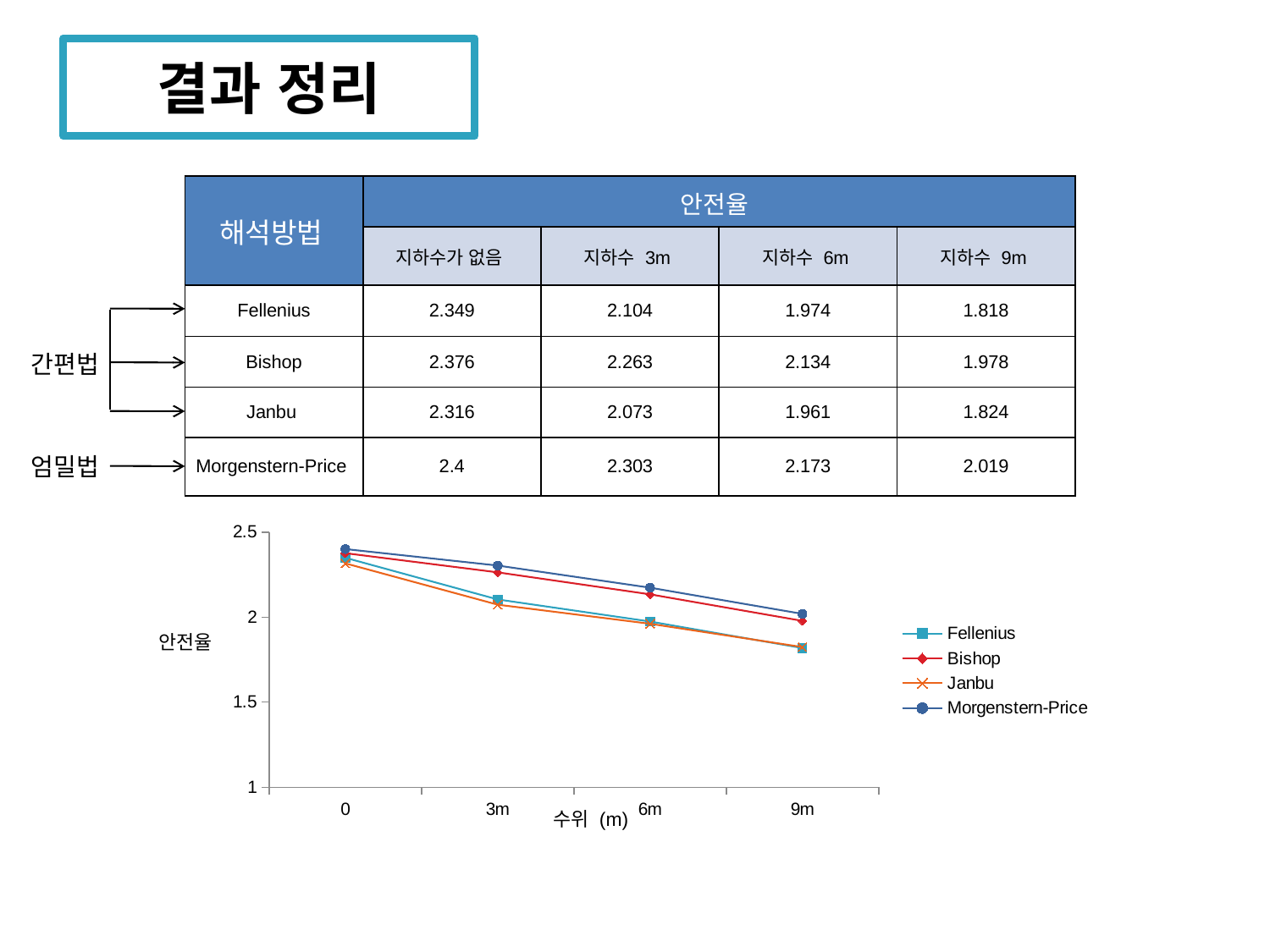

결과 정리
| 해석방법 | 안전율 |  |  |  |
| --- | --- | --- | --- | --- |
|  | 지하수가 없음 | 지하수 3m | 지하수 6m | 지하수 9m |
| Fellenius | 2.349 | 2.104 | 1.974 | 1.818 |
| Bishop | 2.376 | 2.263 | 2.134 | 1.978 |
| Janbu | 2.316 | 2.073 | 1.961 | 1.824 |
| Morgenstern-Price | 2.4 | 2.303 | 2.173 | 2.019 |
간편법
엄밀법

### Chart

| Category | Fellenius | Bishop | Janbu  | Morgenstern-Price  |
|---|---|---|---|---|
| 0 | 2.3489999999999998 | 2.375999999999999 | 2.315999999999999 | 2.4 |
| 3m | 2.104 | 2.263 | 2.073 | 2.302999999999999 |
| 6m | 1.9740000000000004 | 2.134 | 1.961 | 2.173 |
| 9m | 1.818 | 1.9780000000000004 | 1.824 | 2.0189999999999997 |
안전율
수위 (m)